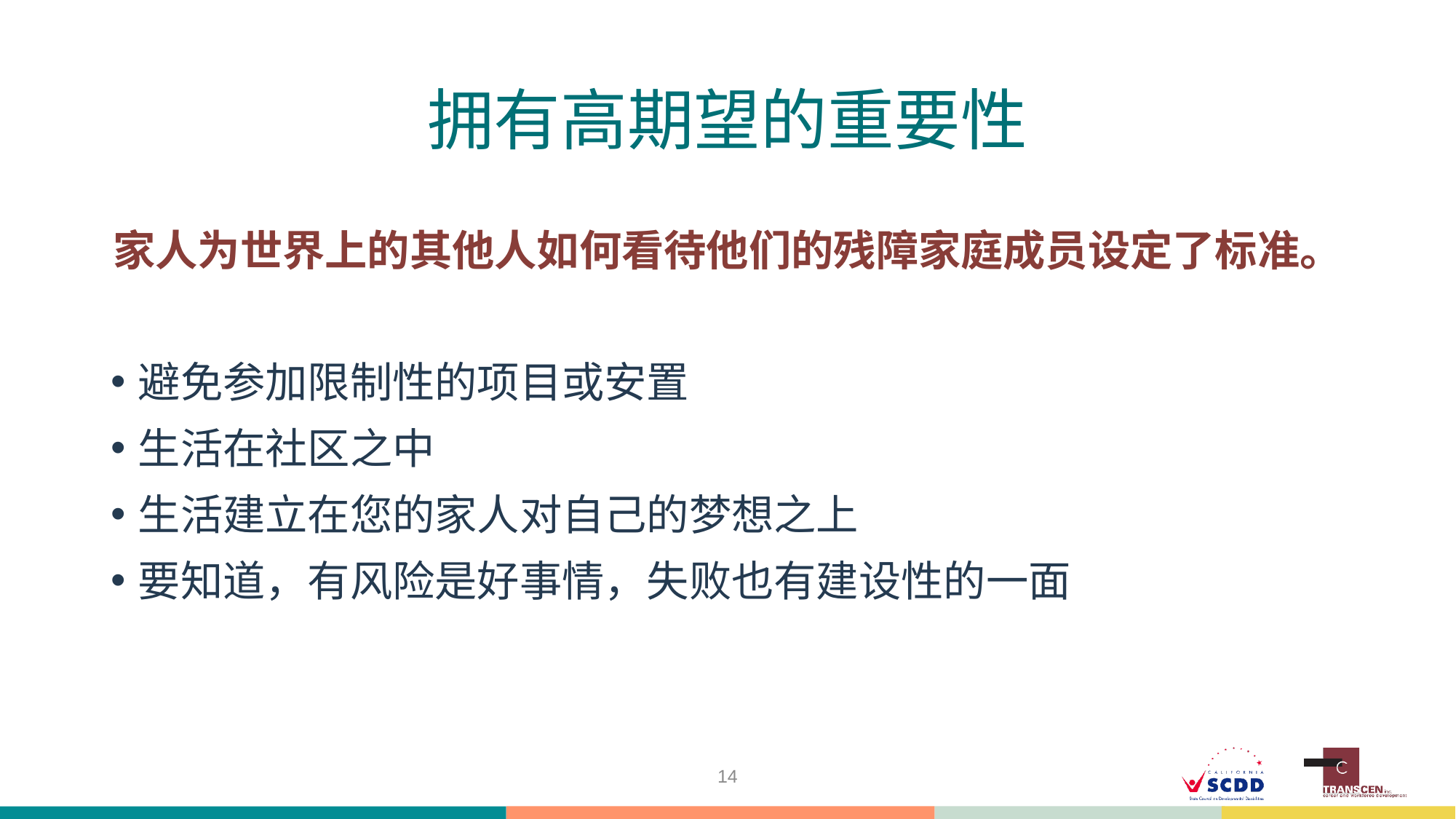

# 拥有高期望的重要性
家人为世界上的其他人如何看待他们的残障家庭成员设定了标准。

避免参加限制性的项目或安置
生活在社区之中
生活建立在您的家人对自己的梦想之上
要知道，有风险是好事情，失败也有建设性的一面
14